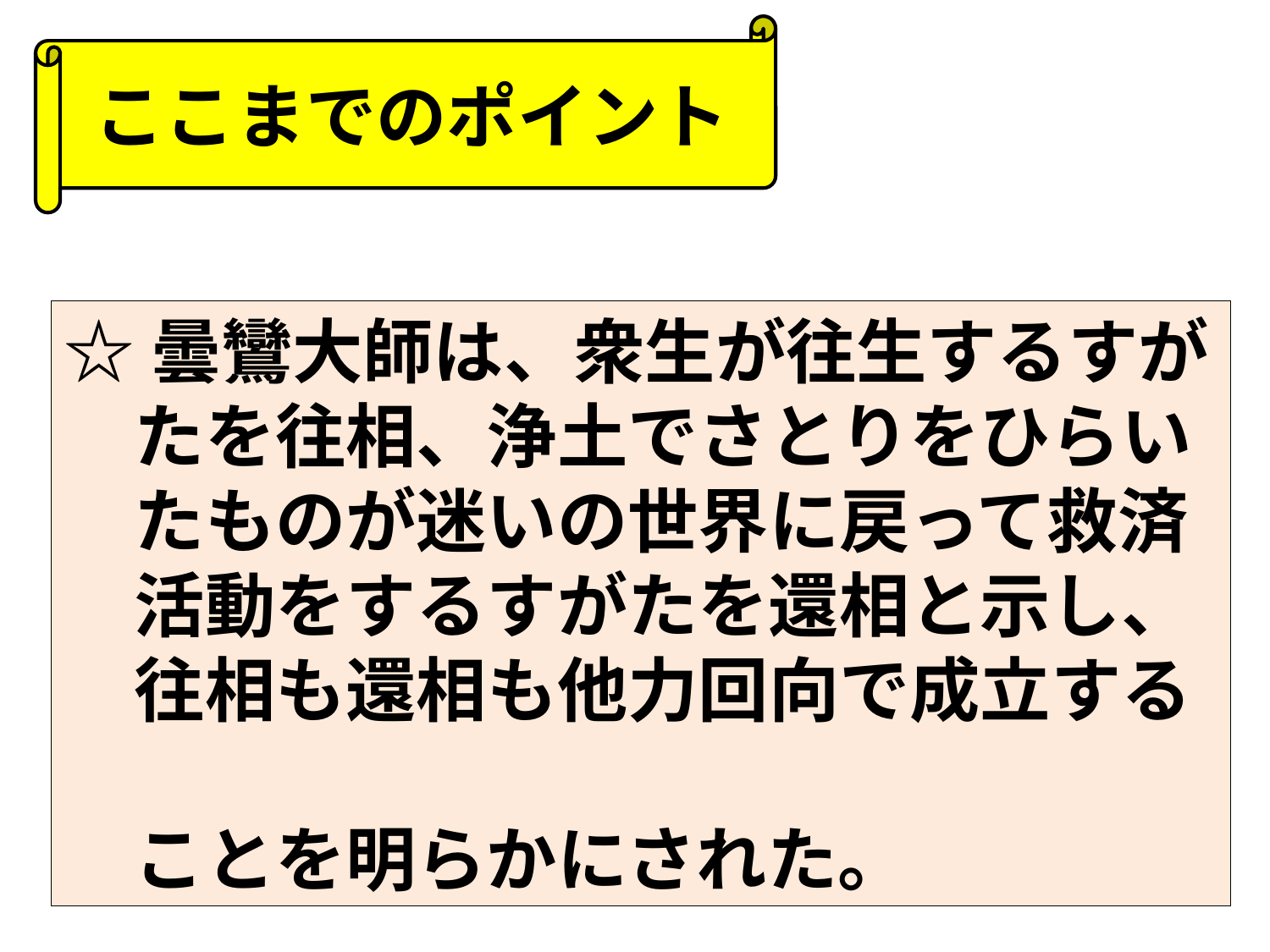

ここまでのポイント
☆曇鸞大師は、衆生が往生するすが
　たを往相、浄土でさとりをひらい
　たものが迷いの世界に戻って救済
　活動をするすがたを還相と示し、
　往相も還相も他力回向で成立する
　ことを明らかにされた。